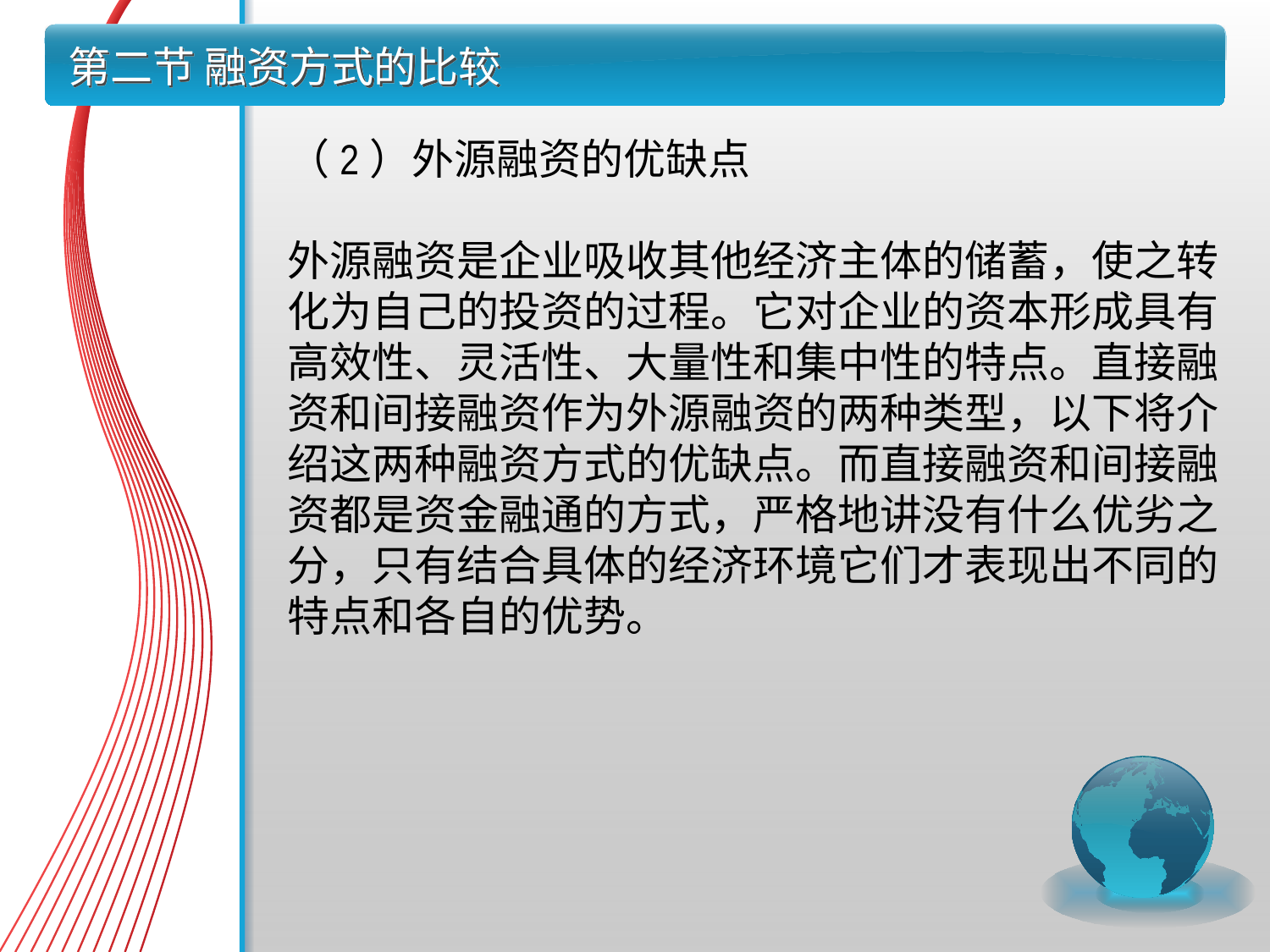

# 第二节 融资方式的比较
（2）外源融资的优缺点

外源融资是企业吸收其他经济主体的储蓄，使之转化为自己的投资的过程。它对企业的资本形成具有高效性、灵活性、大量性和集中性的特点。直接融资和间接融资作为外源融资的两种类型，以下将介绍这两种融资方式的优缺点。而直接融资和间接融资都是资金融通的方式，严格地讲没有什么优劣之分，只有结合具体的经济环境它们才表现出不同的特点和各自的优势。